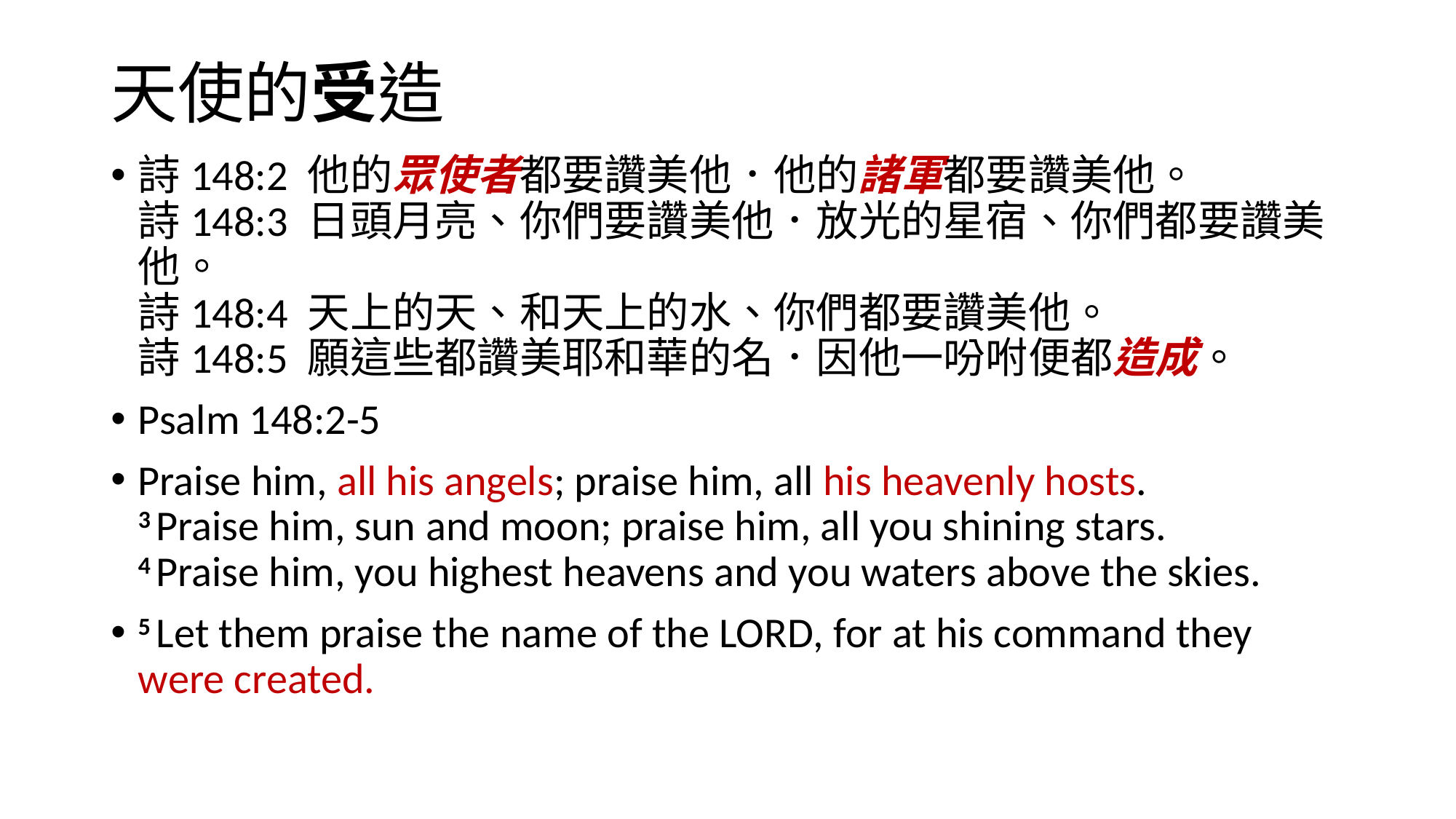

# 天使的受造
詩148:2 他的眾使者都要讚美他．他的諸軍都要讚美他。
詩148:3 日頭月亮、你們要讚美他．放光的星宿、你們都要讚美他。
詩148:4 天上的天、和天上的水、你們都要讚美他。
詩148:5 願這些都讚美耶和華的名．因他一吩咐便都造成。
Psalm 148:2-5
Praise him, all his angels; praise him, all his heavenly hosts.
3 Praise him, sun and moon; praise him, all you shining stars.
4 Praise him, you highest heavens and you waters above the skies.
5 Let them praise the name of the Lord, for at his command they were created.